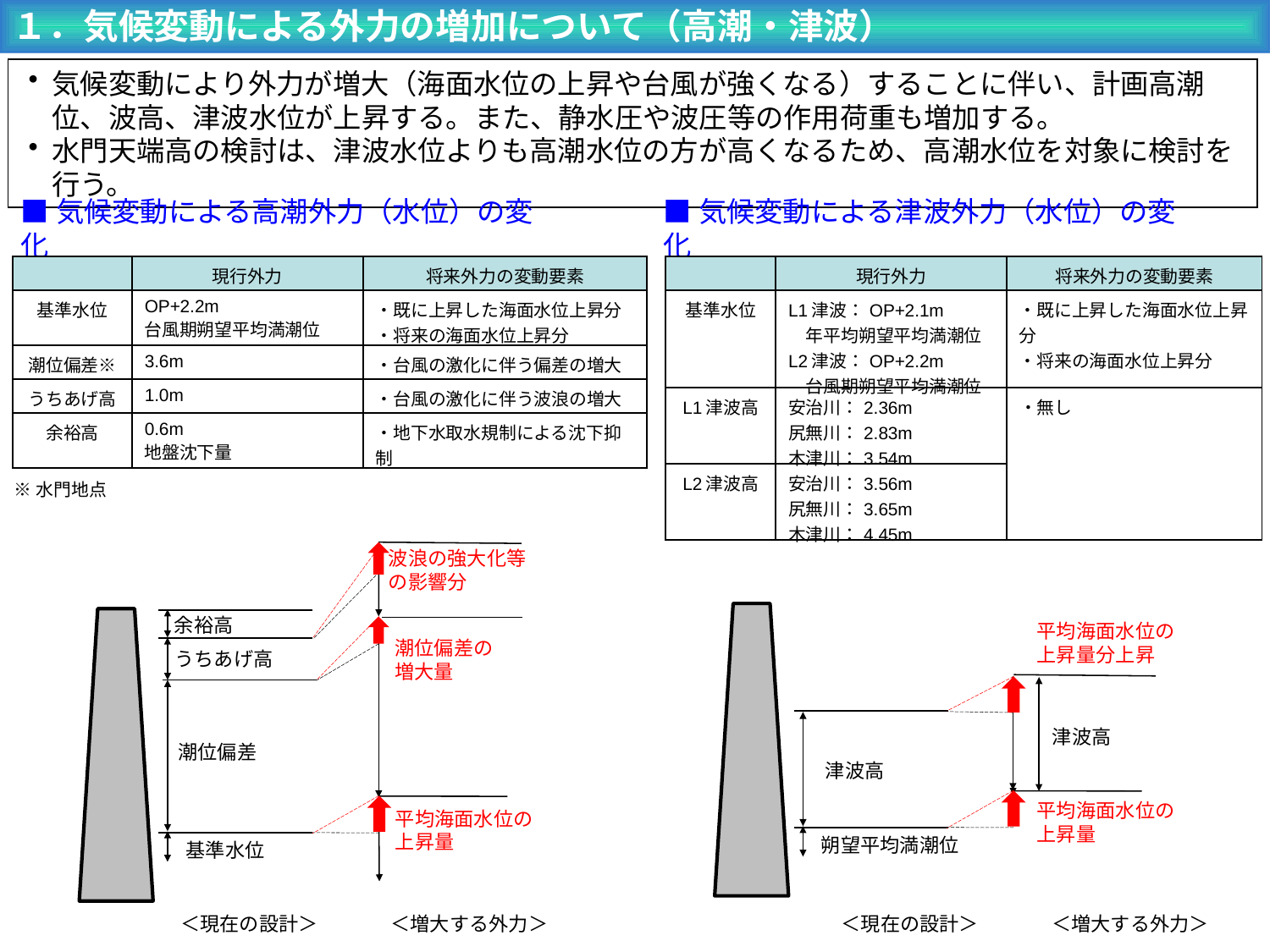

１．気候変動による外力の増加について（高潮・津波）
気候変動により外力が増大（海面水位の上昇や台風が強くなる）することに伴い、計画高潮位、波高、津波水位が上昇する。また、静水圧や波圧等の作用荷重も増加する。
水門天端高の検討は、津波水位よりも高潮水位の方が高くなるため、高潮水位を対象に検討を行う。
■気候変動による高潮外力（水位）の変化
■気候変動による津波外力（水位）の変化
|  | 現行外力 | 将来外力の変動要素 |
| --- | --- | --- |
| 基準水位 | OP+2.2m 台風期朔望平均満潮位 | ・既に上昇した海面水位上昇分 ・将来の海面水位上昇分 |
| 潮位偏差※ | 3.6m | ・台風の激化に伴う偏差の増大 |
| うちあげ高 | 1.0m | ・台風の激化に伴う波浪の増大 |
| 余裕高 | 0.6m 地盤沈下量 | ・地下水取水規制による沈下抑制 |
|  | 現行外力 | 将来外力の変動要素 |
| --- | --- | --- |
| 基準水位 | L1津波：OP+2.1m 　年平均朔望平均満潮位 L2津波：OP+2.2m 　台風期朔望平均満潮位 | ・既に上昇した海面水位上昇分 ・将来の海面水位上昇分 |
| L1津波高 | 安治川：2.36m 尻無川：2.83m 木津川：3.54m | ・無し |
| L2津波高 | 安治川：3.56m 尻無川：3.65m 木津川：4.45m |  |
※水門地点
波浪の強大化等の影響分

余裕高

潮位偏差の増大量
うちあげ高
潮位偏差

平均海面水位の上昇量
基準水位
＜増大する外力＞
＜現在の設計＞

平均海面水位の上昇量分上昇

津波高
津波高

平均海面水位の上昇量
朔望平均満潮位
＜増大する外力＞
＜現在の設計＞